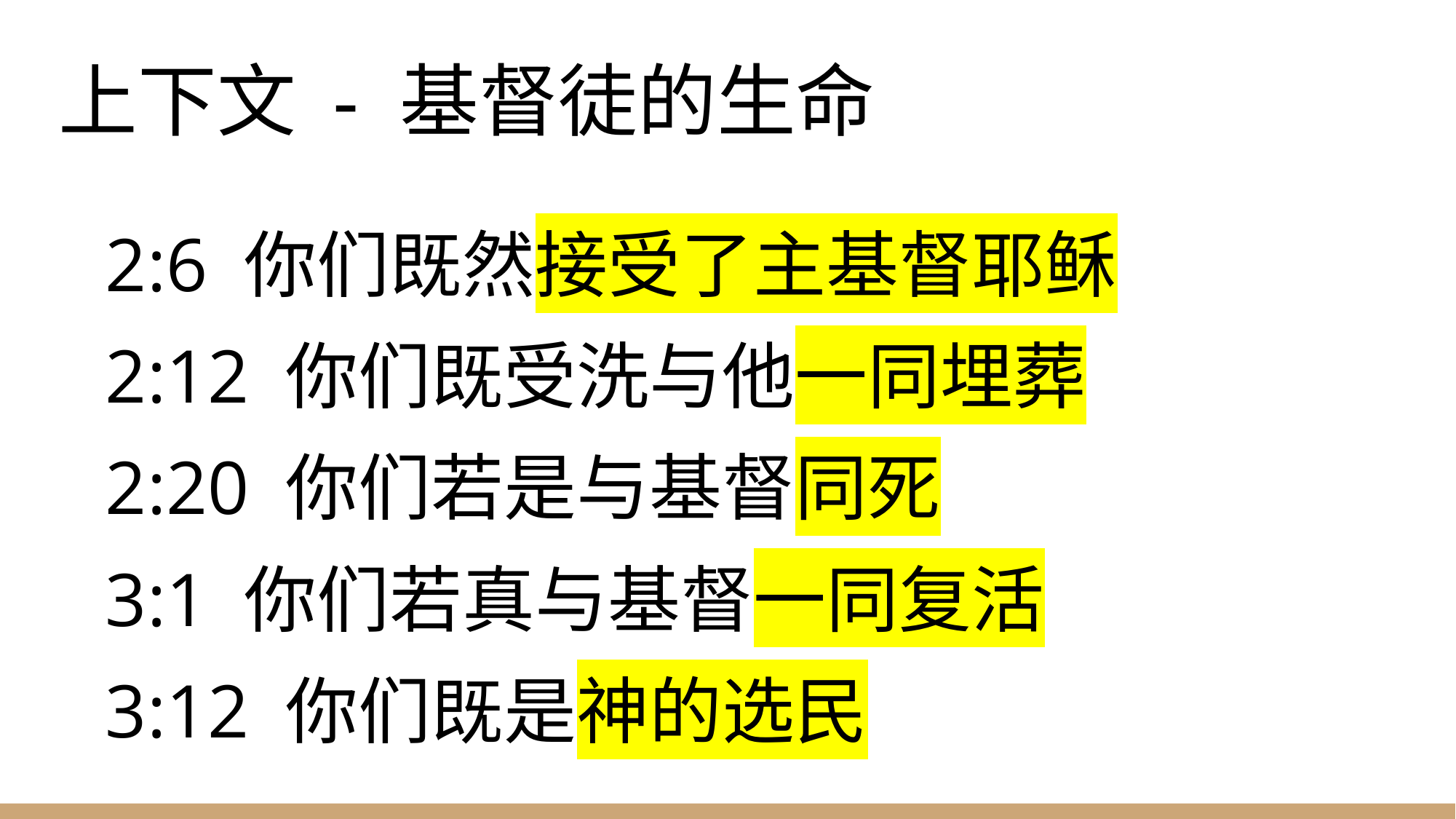

# 上下文 - 基督徒的生命
2:6 你们既然接受了主基督耶稣
2:12 你们既受洗与他一同埋葬
2:20 你们若是与基督同死
3:1 你们若真与基督一同复活
3:12 你们既是神的选民